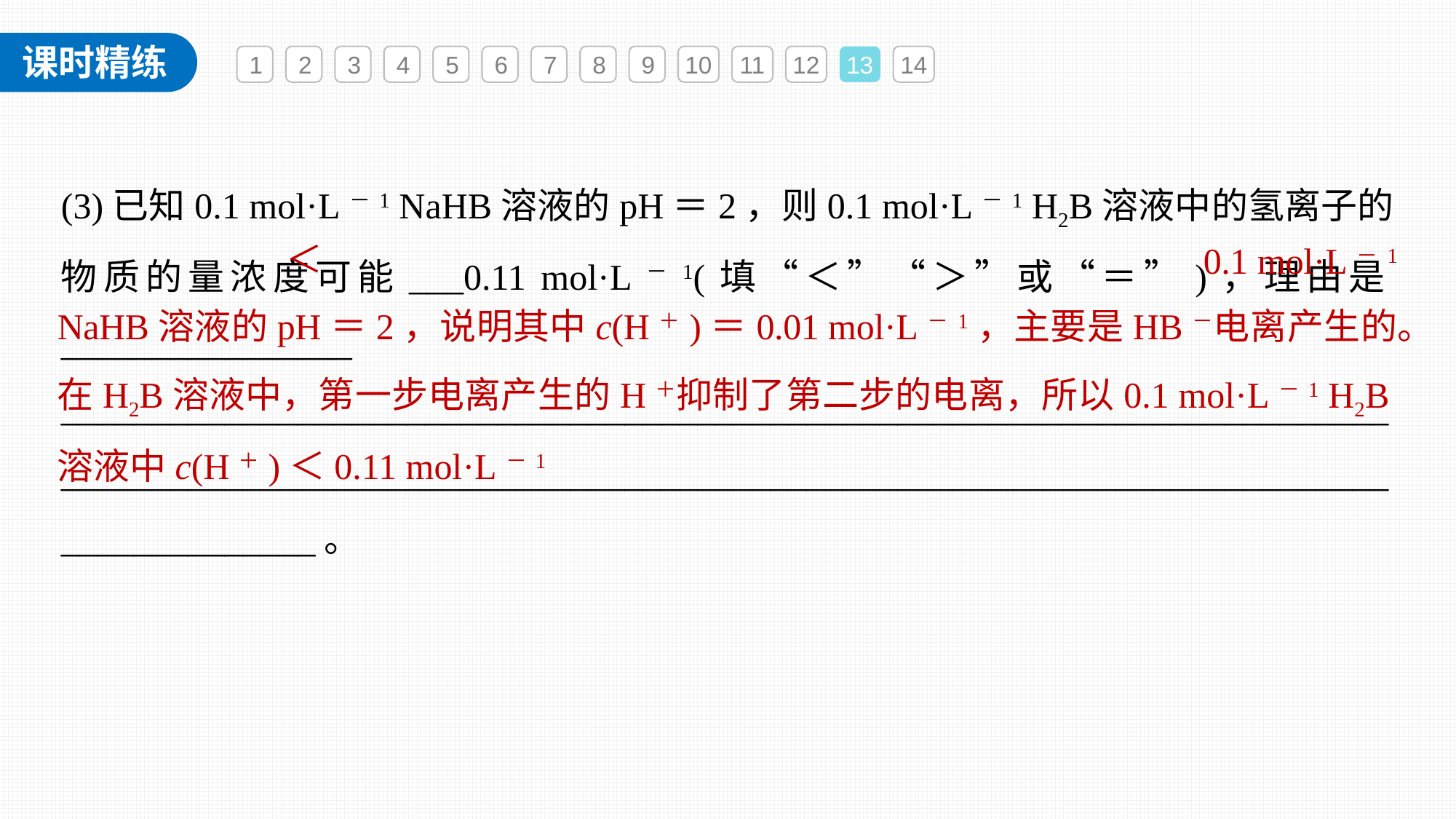

1
2
3
4
5
6
7
8
9
10
11
12
13
14
(3)已知0.1 mol·L－1 NaHB溶液的pH＝2，则0.1 mol·L－1 H2B溶液中的氢离子的物质的量浓度可能___0.11 mol·L－1(填“＜”“＞”或“＝”)，理由是________________
________________________________________________________________________________________________________________________________________________________________。
                                                                                                                        0.1 mol·L－1 NaHB溶液的pH＝2，说明其中c(H＋)＝0.01 mol·L－1，主要是HB－电离产生的。在H2B溶液中，第一步电离产生的H＋抑制了第二步的电离，所以0.1 mol·L－1 H2B溶液中c(H＋)＜0.11 mol·L－1
＜